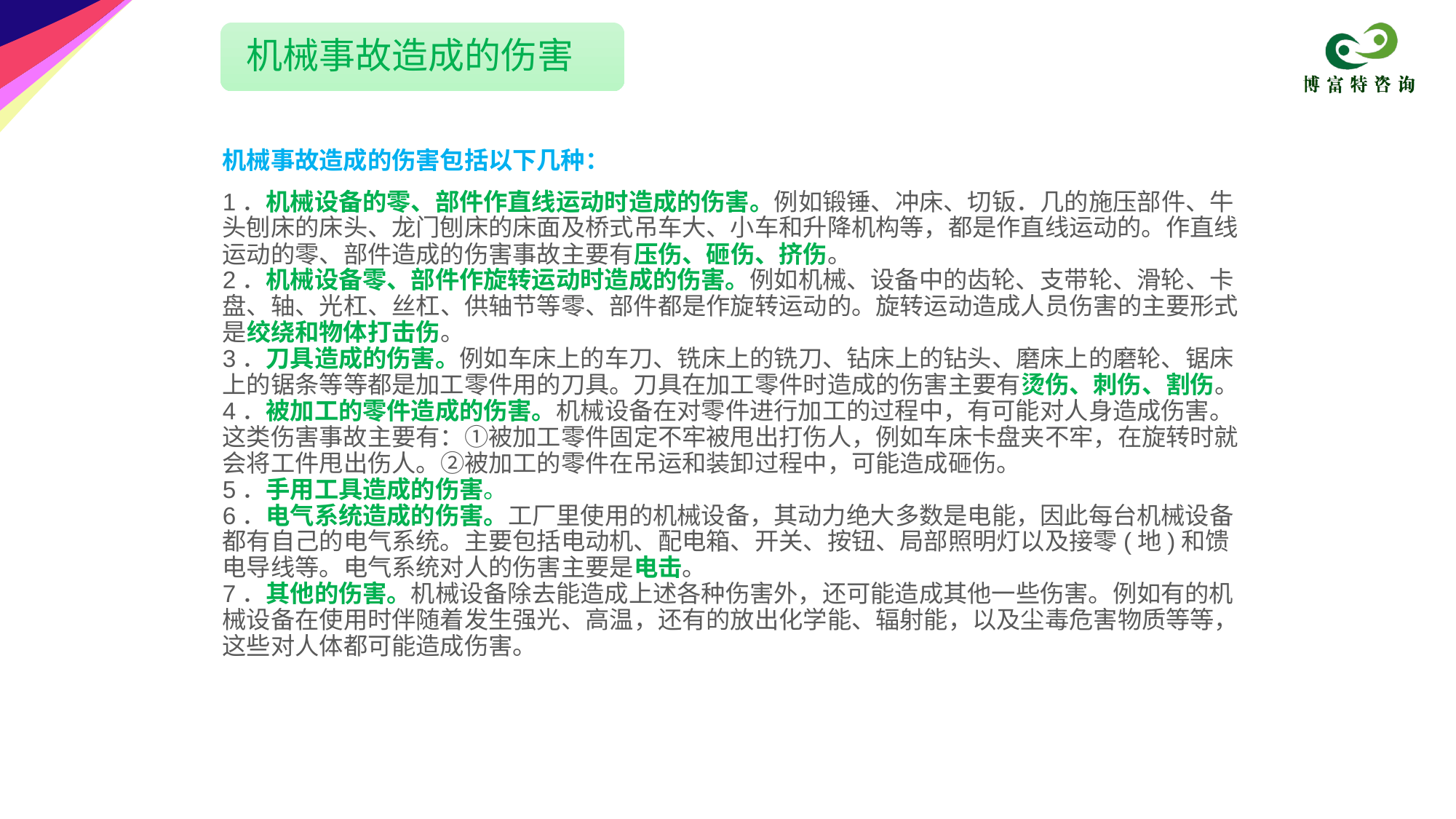

机械事故造成的伤害
机械事故造成的伤害包括以下几种：
1．机械设备的零、部件作直线运动时造成的伤害。例如锻锤、冲床、切钣．几的施压部件、牛头刨床的床头、龙门刨床的床面及桥式吊车大、小车和升降机构等，都是作直线运动的。作直线运动的零、部件造成的伤害事故主要有压伤、砸伤、挤伤。
2．机械设备零、部件作旋转运动时造成的伤害。例如机械、设备中的齿轮、支带轮、滑轮、卡盘、轴、光杠、丝杠、供轴节等零、部件都是作旋转运动的。旋转运动造成人员伤害的主要形式是绞绕和物体打击伤。
3．刀具造成的伤害。例如车床上的车刀、铣床上的铣刀、钻床上的钻头、磨床上的磨轮、锯床上的锯条等等都是加工零件用的刀具。刀具在加工零件时造成的伤害主要有烫伤、刺伤、割伤。
4．被加工的零件造成的伤害。机械设备在对零件进行加工的过程中，有可能对人身造成伤害。这类伤害事故主要有：①被加工零件固定不牢被甩出打伤人，例如车床卡盘夹不牢，在旋转时就会将工件甩出伤人。②被加工的零件在吊运和装卸过程中，可能造成砸伤。
5．手用工具造成的伤害。
6．电气系统造成的伤害。工厂里使用的机械设备，其动力绝大多数是电能，因此每台机械设备都有自己的电气系统。主要包括电动机、配电箱、开关、按钮、局部照明灯以及接零(地)和馈电导线等。电气系统对人的伤害主要是电击。
7．其他的伤害。机械设备除去能造成上述各种伤害外，还可能造成其他一些伤害。例如有的机械设备在使用时伴随着发生强光、高温，还有的放出化学能、辐射能，以及尘毒危害物质等等，这些对人体都可能造成伤害。